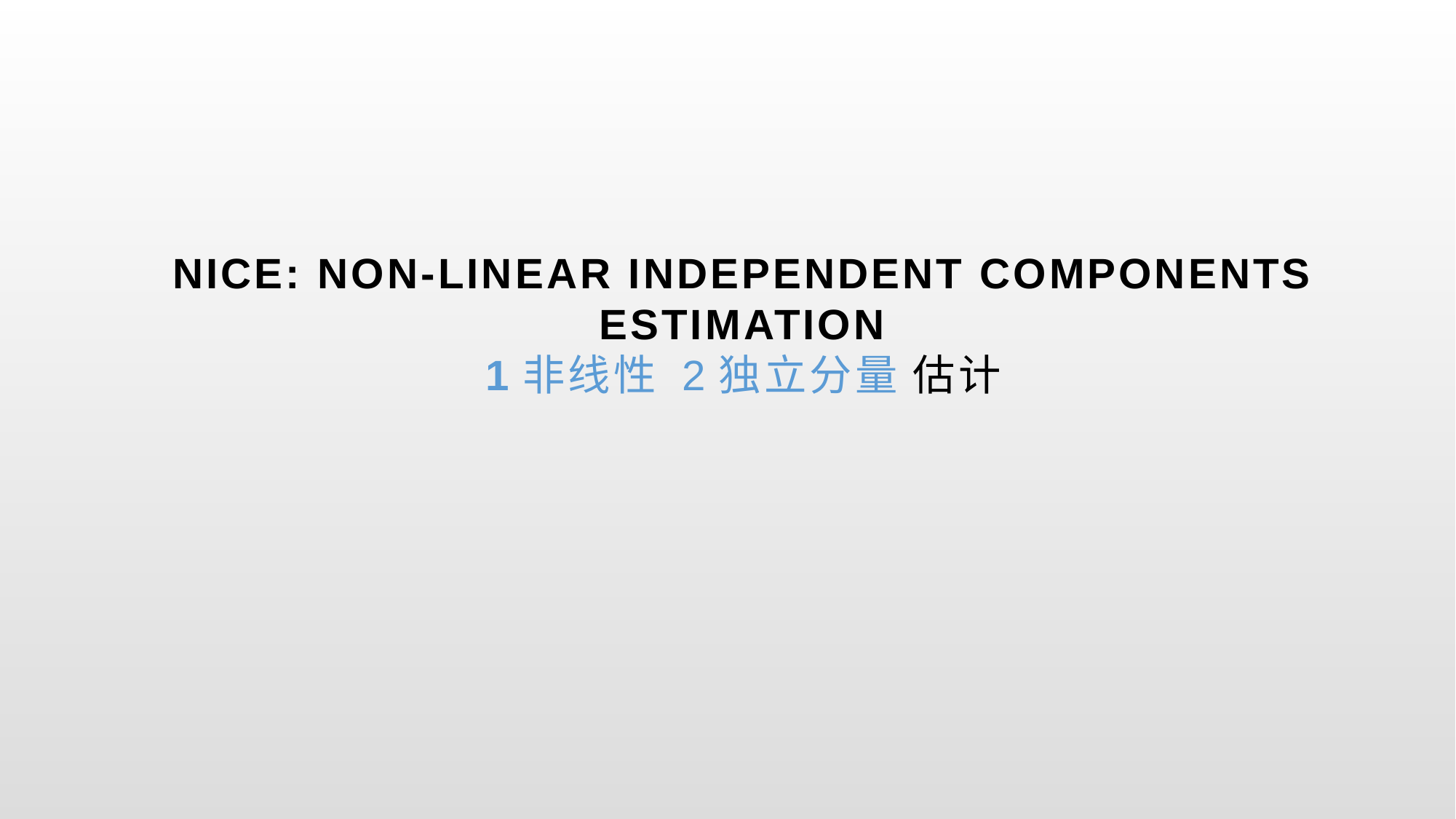

# NICE: NON-LINEAR INDEPENDENT COMPONENTS ESTIMATION 1非线性 2独立分量 估计